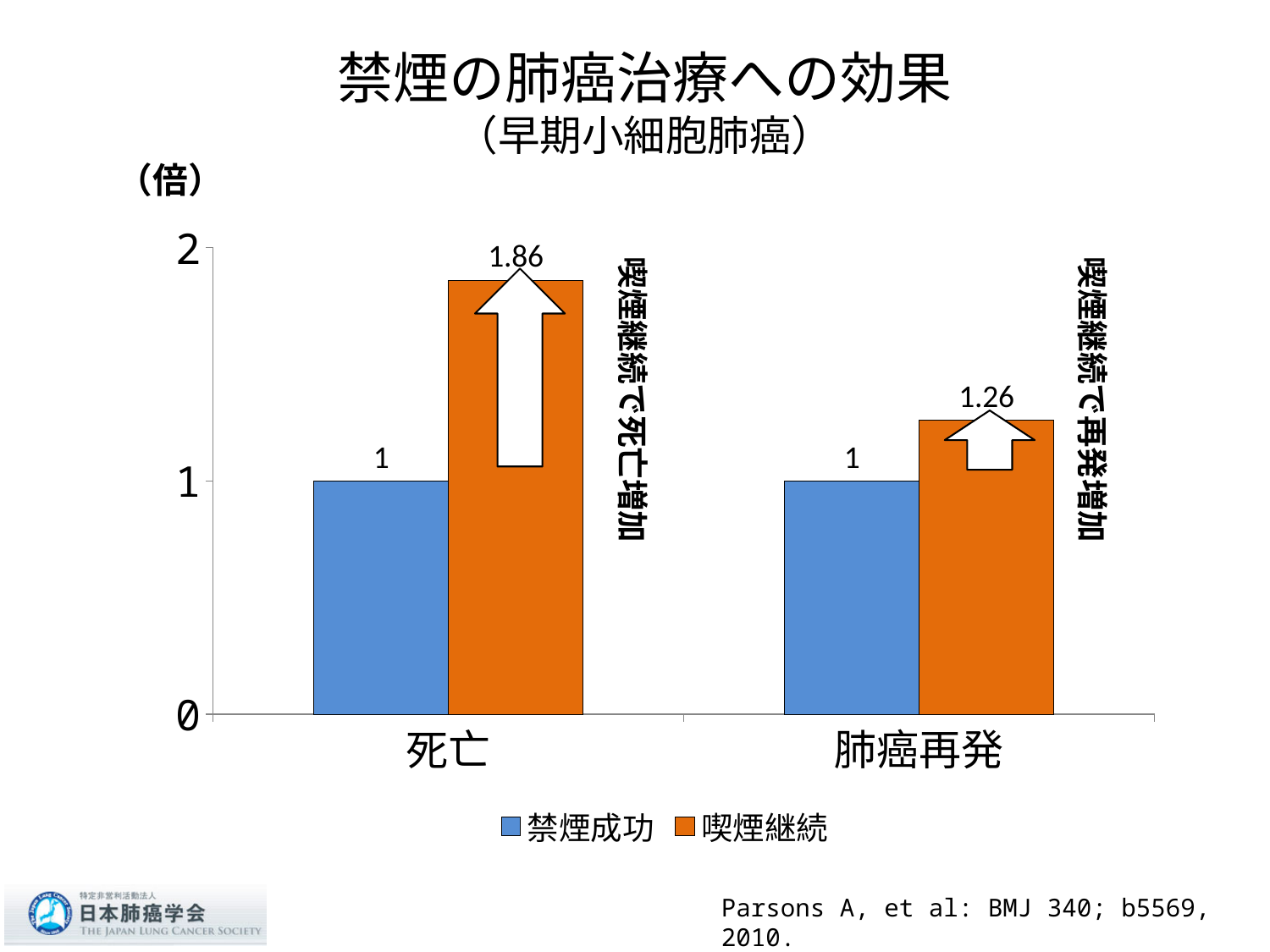

# 禁煙の肺癌治療への効果 （早期小細胞肺癌）
（倍）

### Chart

| Category | 禁煙成功 | 喫煙継続 |
|---|---|---|
| 死亡 | 1.0 | 1.86 |
| 肺癌再発 | 1.0 | 1.26 |
喫煙継続で死亡増加
喫煙継続で再発増加

Parsons A, et al: BMJ 340; b5569, 2010.